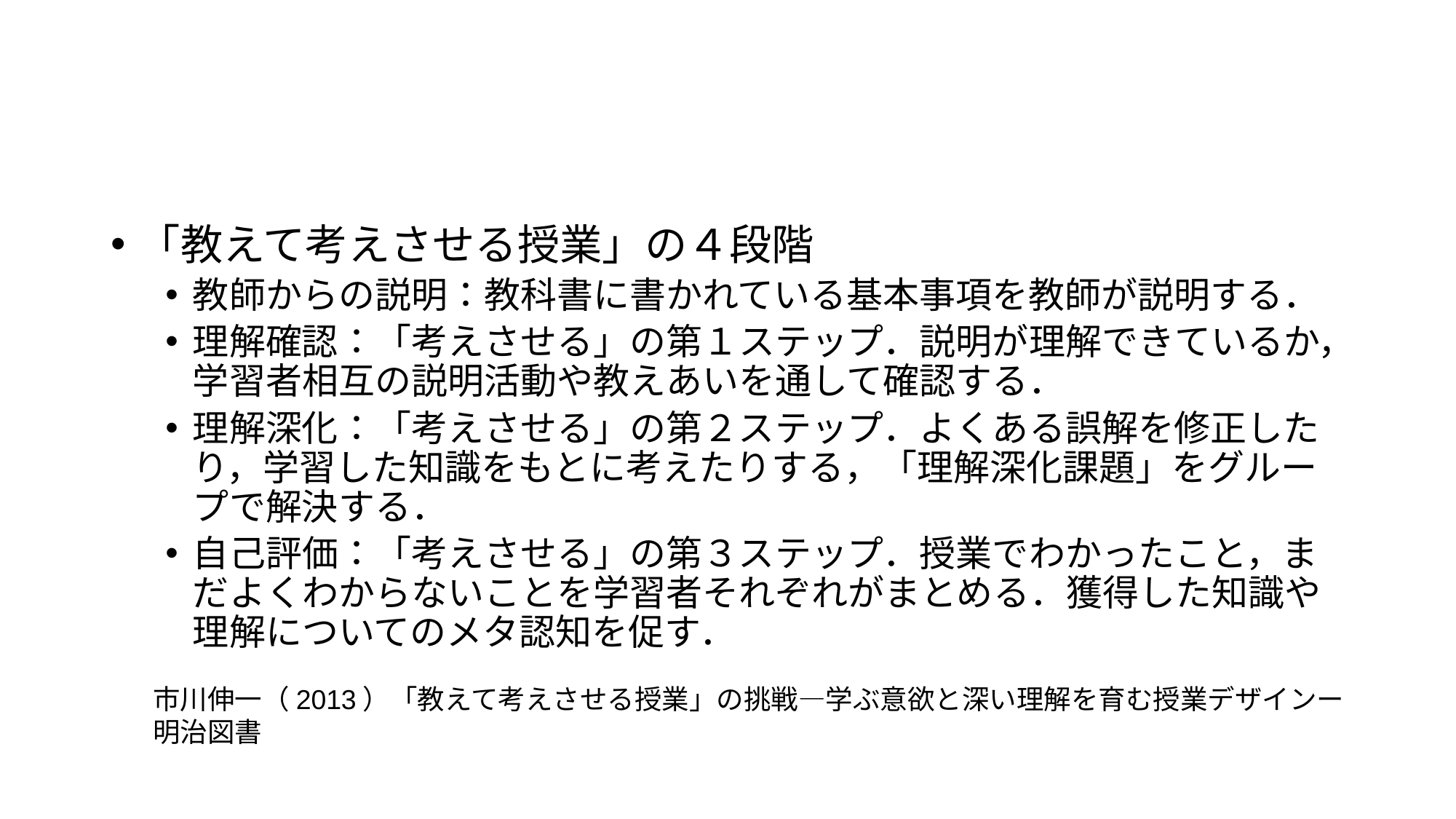

#
「教えて考えさせる授業」の４段階
教師からの説明：教科書に書かれている基本事項を教師が説明する．
理解確認：「考えさせる」の第１ステップ．説明が理解できているか，学習者相互の説明活動や教えあいを通して確認する．
理解深化：「考えさせる」の第２ステップ．よくある誤解を修正したり，学習した知識をもとに考えたりする，「理解深化課題」をグループで解決する．
自己評価：「考えさせる」の第３ステップ．授業でわかったこと，まだよくわからないことを学習者それぞれがまとめる．獲得した知識や理解についてのメタ認知を促す．
市川伸一（2013）「教えて考えさせる授業」の挑戦―学ぶ意欲と深い理解を育む授業デザインー
明治図書